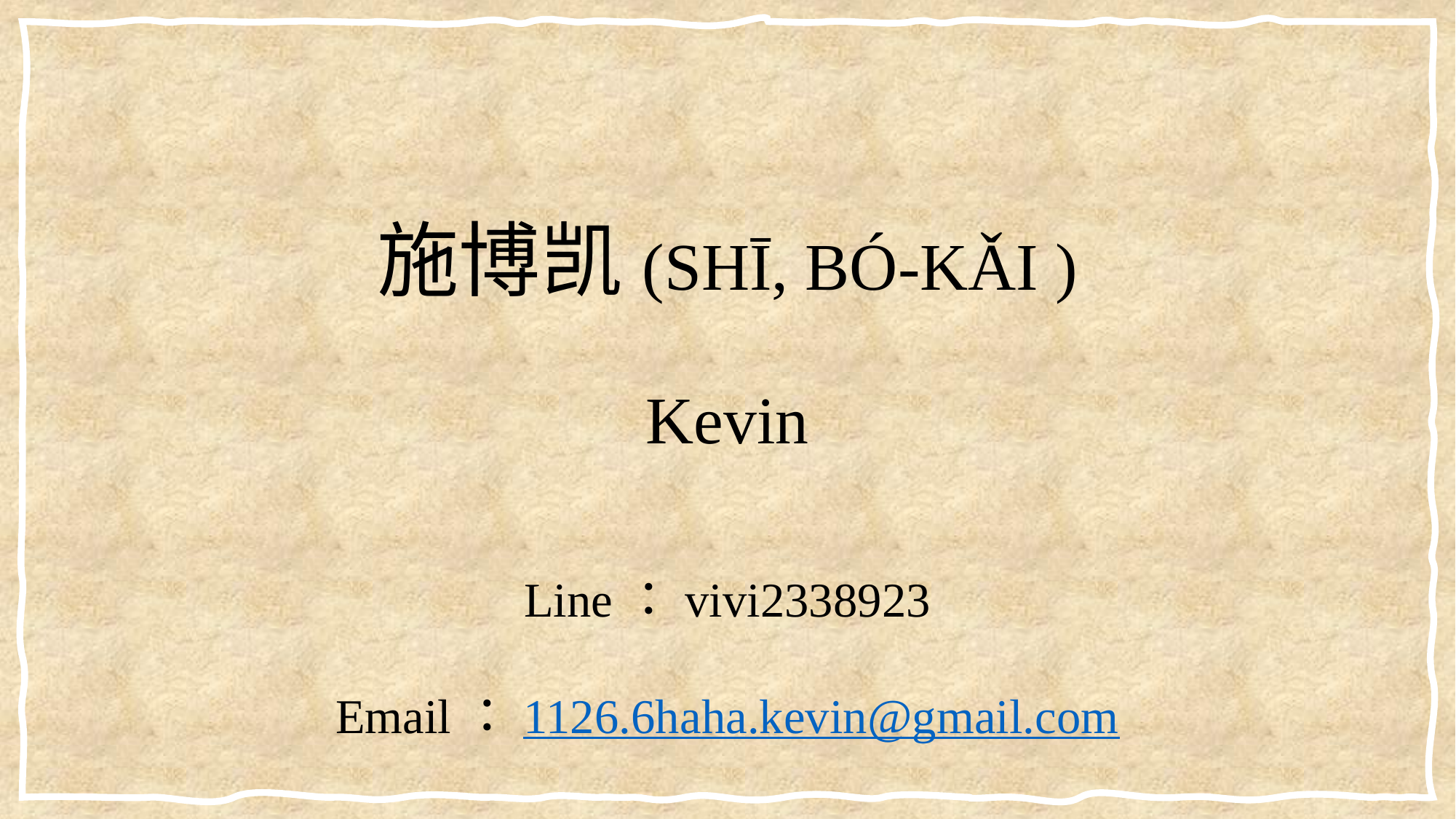

# 施博凯(SHĪ, BÓ-KǍI )
Kevin
Line：vivi2338923
Email：1126.6haha.kevin@gmail.com